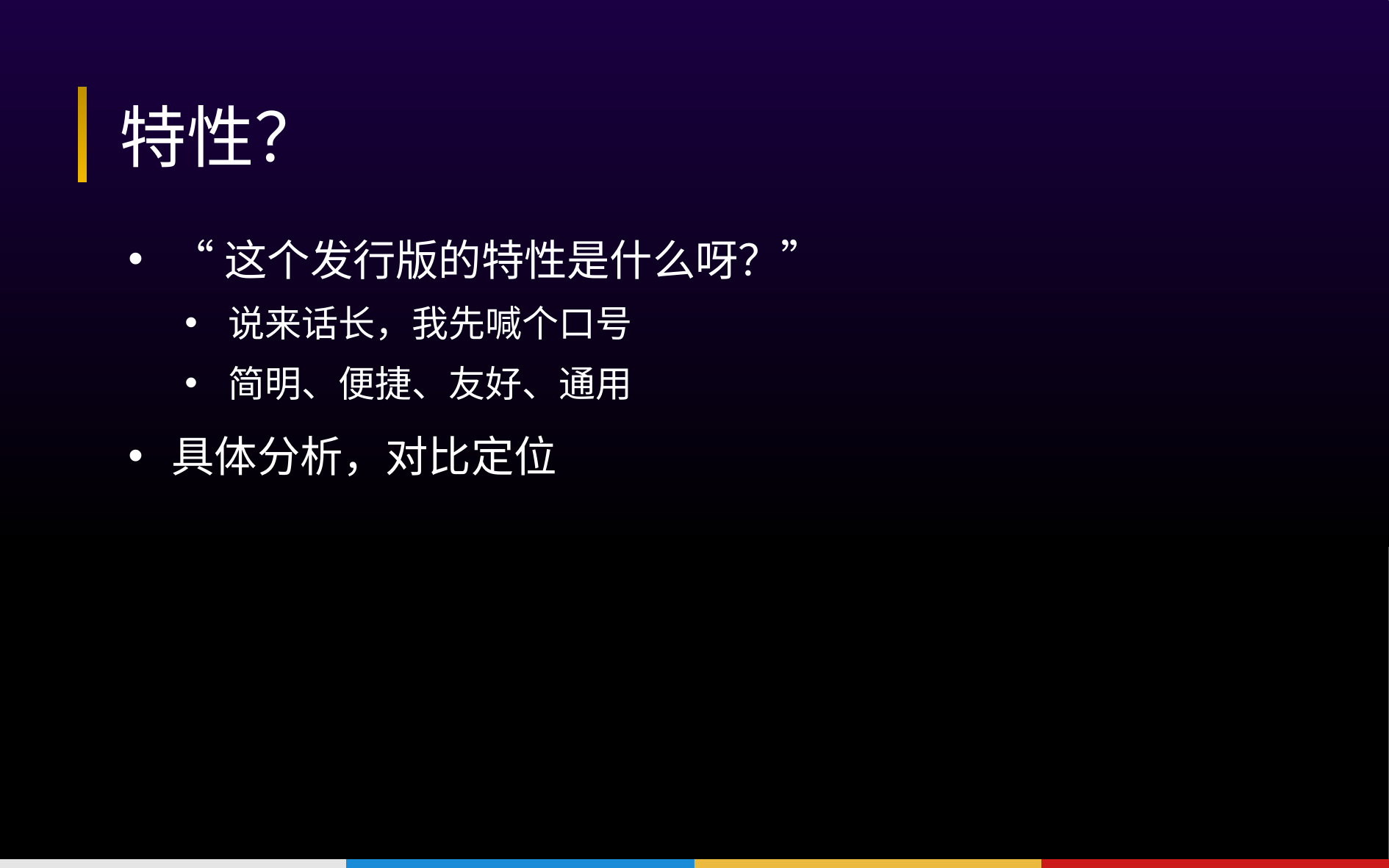

# 特性？
“这个发行版的特性是什么呀？”
说来话长，我先喊个口号
简明、便捷、友好、通用
具体分析，对比定位

11